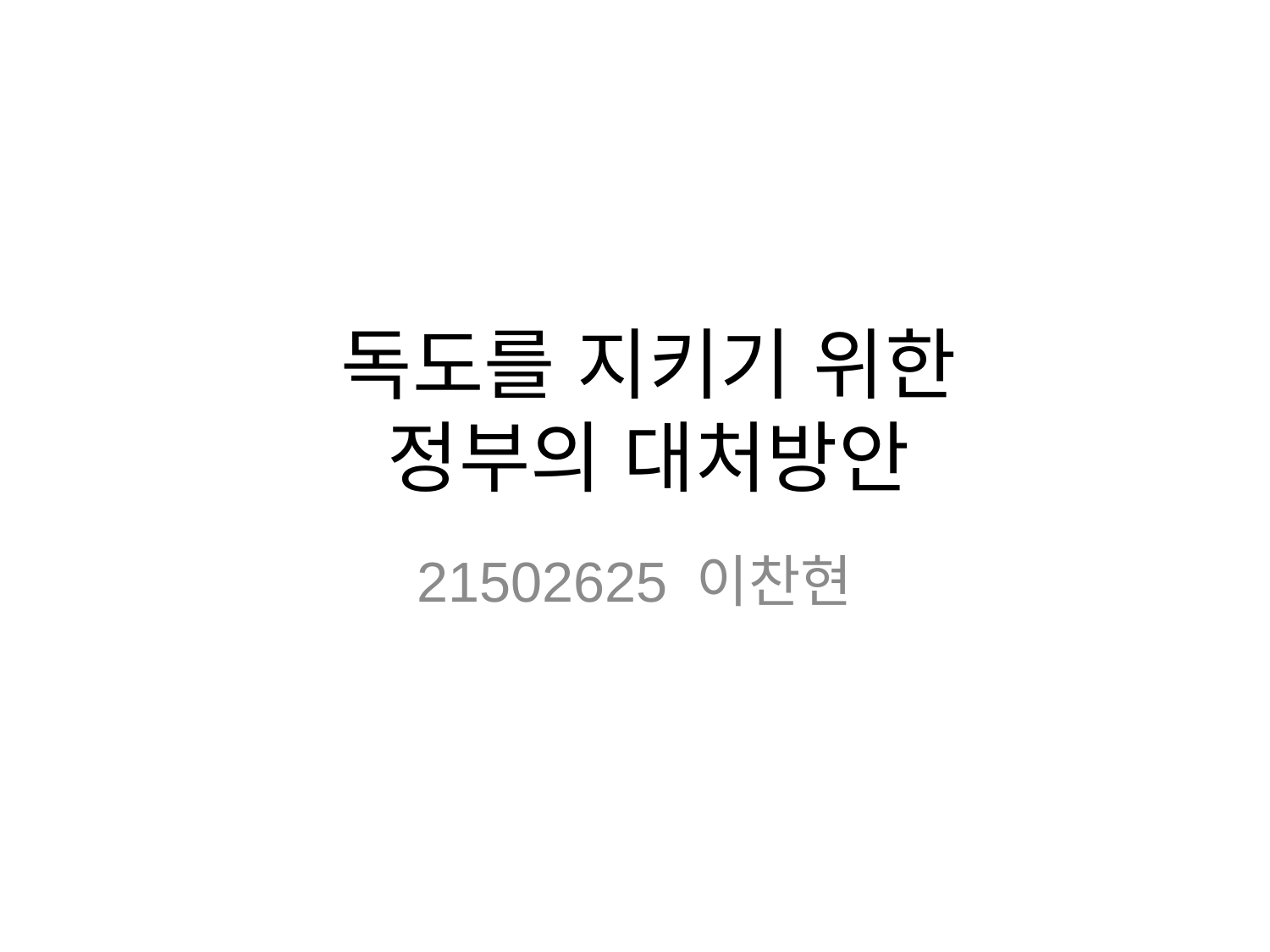

# 독도를 지키기 위한 정부의 대처방안
21502625 이찬현